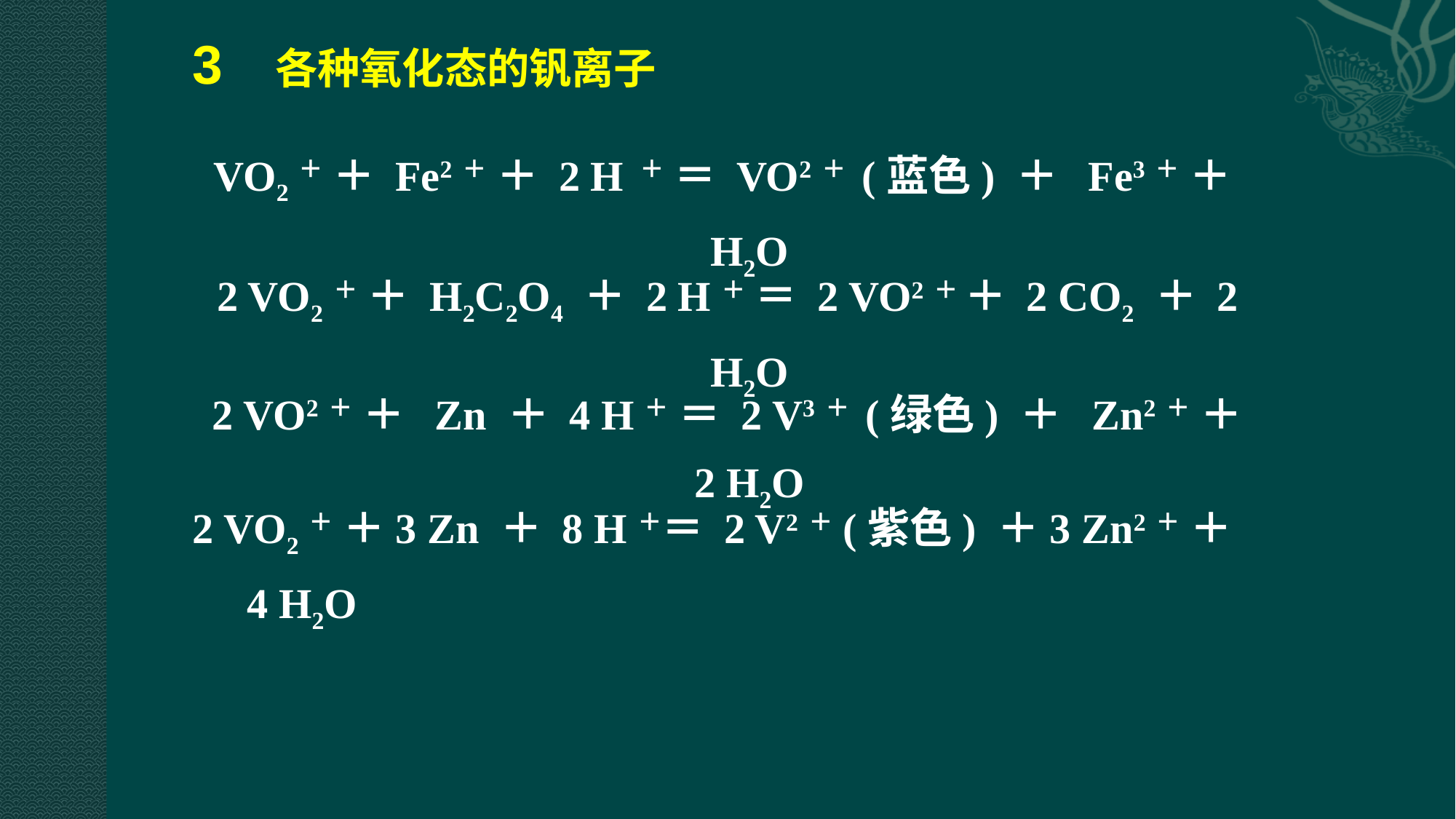

3   各种氧化态的钒离子
VO2＋ ＋ Fe2＋ ＋ 2 H ＋ ＝ VO2＋ (蓝色) ＋  Fe3＋ ＋  H2O
2 VO2＋ ＋ H2C2O4 ＋ 2 H＋ ＝ 2 VO2＋ ＋ 2 CO2 ＋ 2 H2O
2 VO2＋ ＋  Zn ＋ 4 H＋ ＝ 2 V3＋ (绿色) ＋  Zn2＋ ＋ 2 H2O
2 VO2＋ ＋3 Zn ＋ 8 H＋＝ 2 V2＋(紫色) ＋3 Zn2＋ ＋ 4 H2O